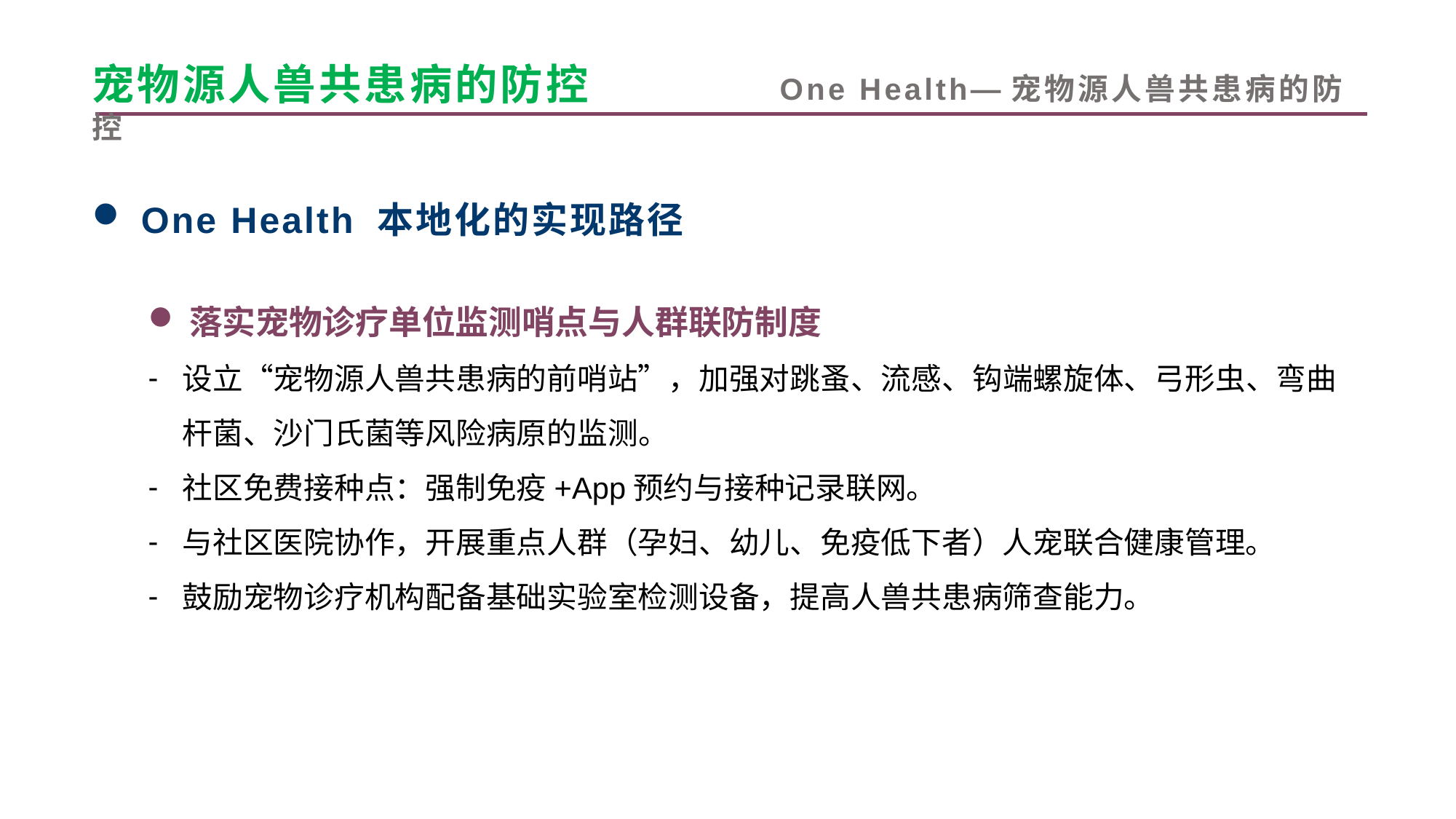

宠物源人兽共患病的防控              One Health—宠物源人兽共患病的防控

 One Health 本地化的实现路径

落实宠物诊疗单位监测哨点与人群联防制度
设立“宠物源人兽共患病的前哨站”，加强对跳蚤、流感、钩端螺旋体、弓形虫、弯曲杆菌、沙门氏菌等风险病原的监测。
社区免费接种点：强制免疫+App预约与接种记录联网。
与社区医院协作，开展重点人群（孕妇、幼儿、免疫低下者）人宠联合健康管理。
鼓励宠物诊疗机构配备基础实验室检测设备，提高人兽共患病筛查能力。
27